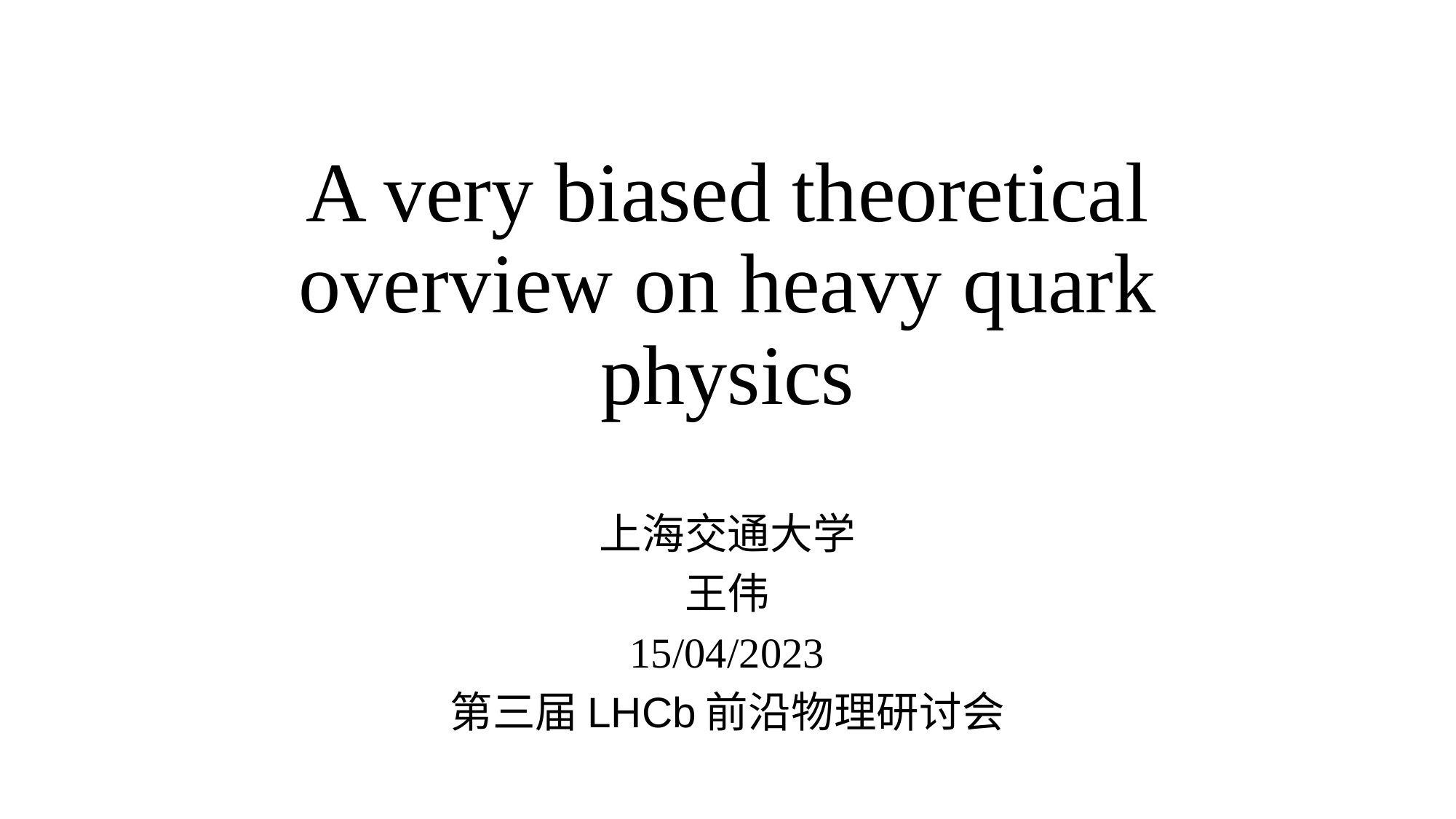

# A very biased theoretical overview on heavy quark physics
上海交通大学
王伟
15/04/2023
第三届LHCb前沿物理研讨会